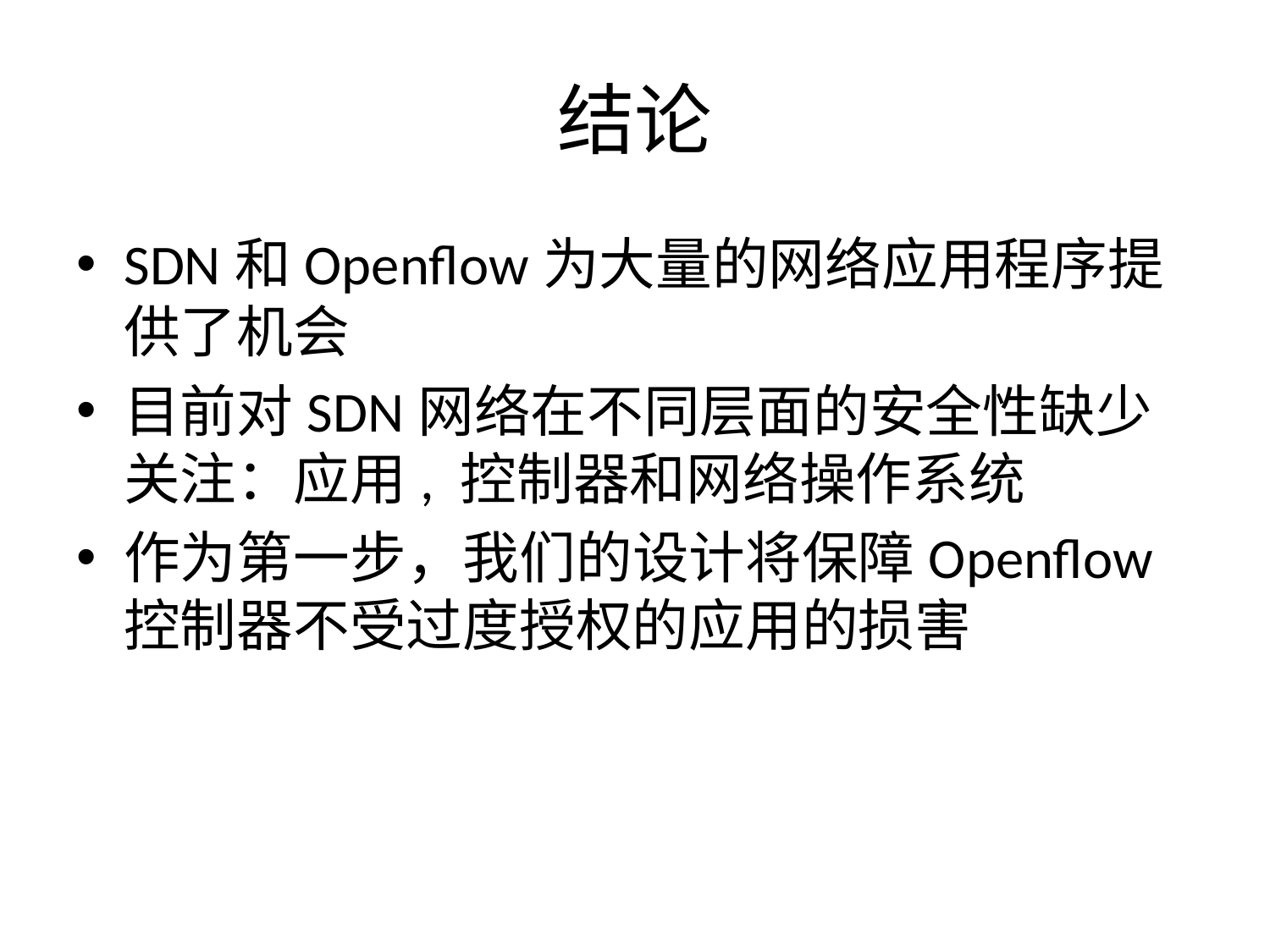

# 结论
SDN和Openflow为大量的网络应用程序提供了机会
目前对SDN网络在不同层面的安全性缺少关注：应用, 控制器和网络操作系统
作为第一步，我们的设计将保障Openflow 控制器不受过度授权的应用的损害